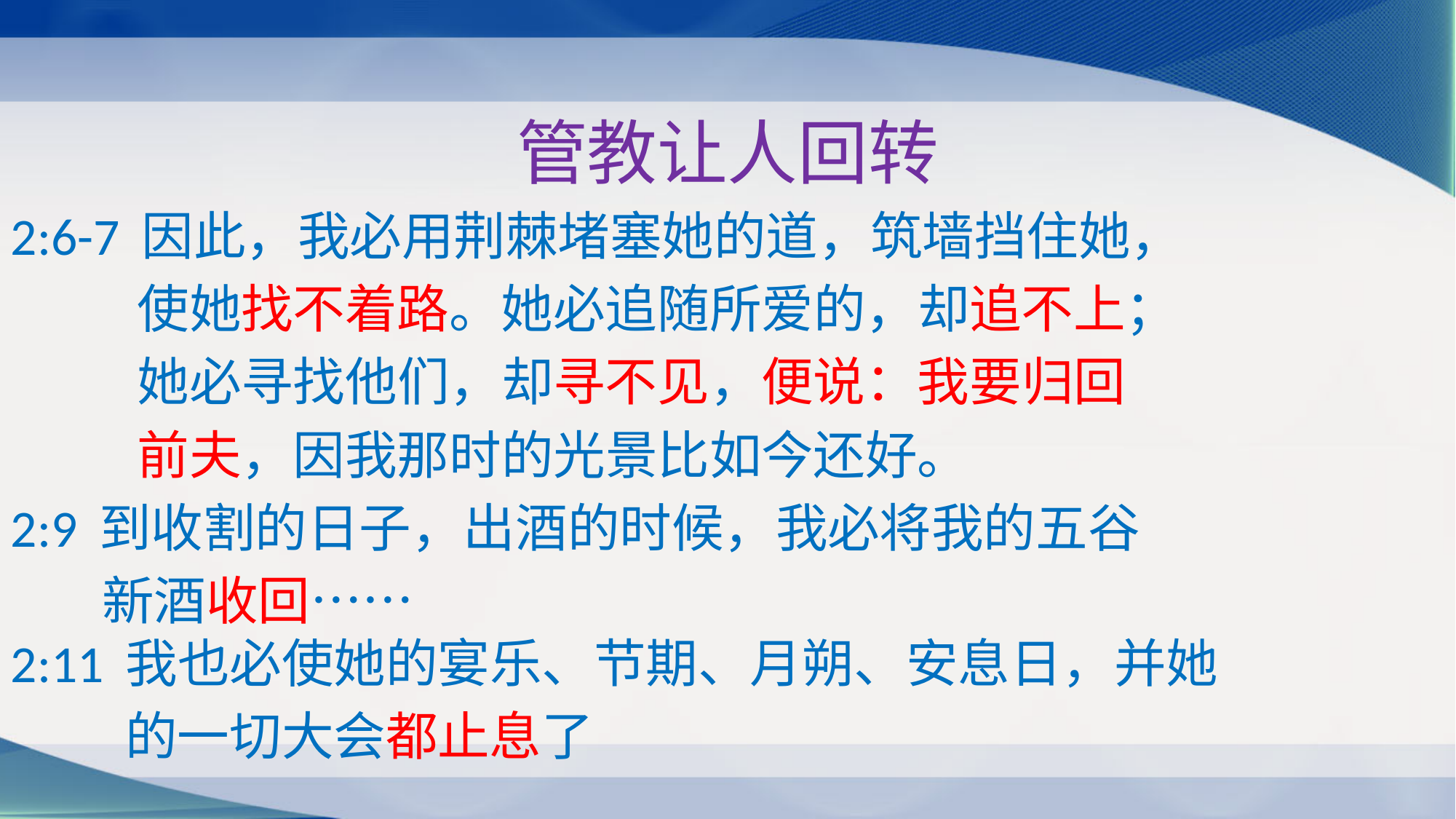

管教让人回转
2:6-7 因此，我必用荆棘堵塞她的道，筑墙挡住她，
          使她找不着路。她必追随所爱的，却追不上；
          她必寻找他们，却寻不见，便说：我要归回
          前夫，因我那时的光景比如今还好。
2:9 到收割的日子，出酒的时候，我必将我的五谷
       新酒收回……
2:11 我也必使她的宴乐、节期、月朔、安息日，并她
         的一切大会都止息了